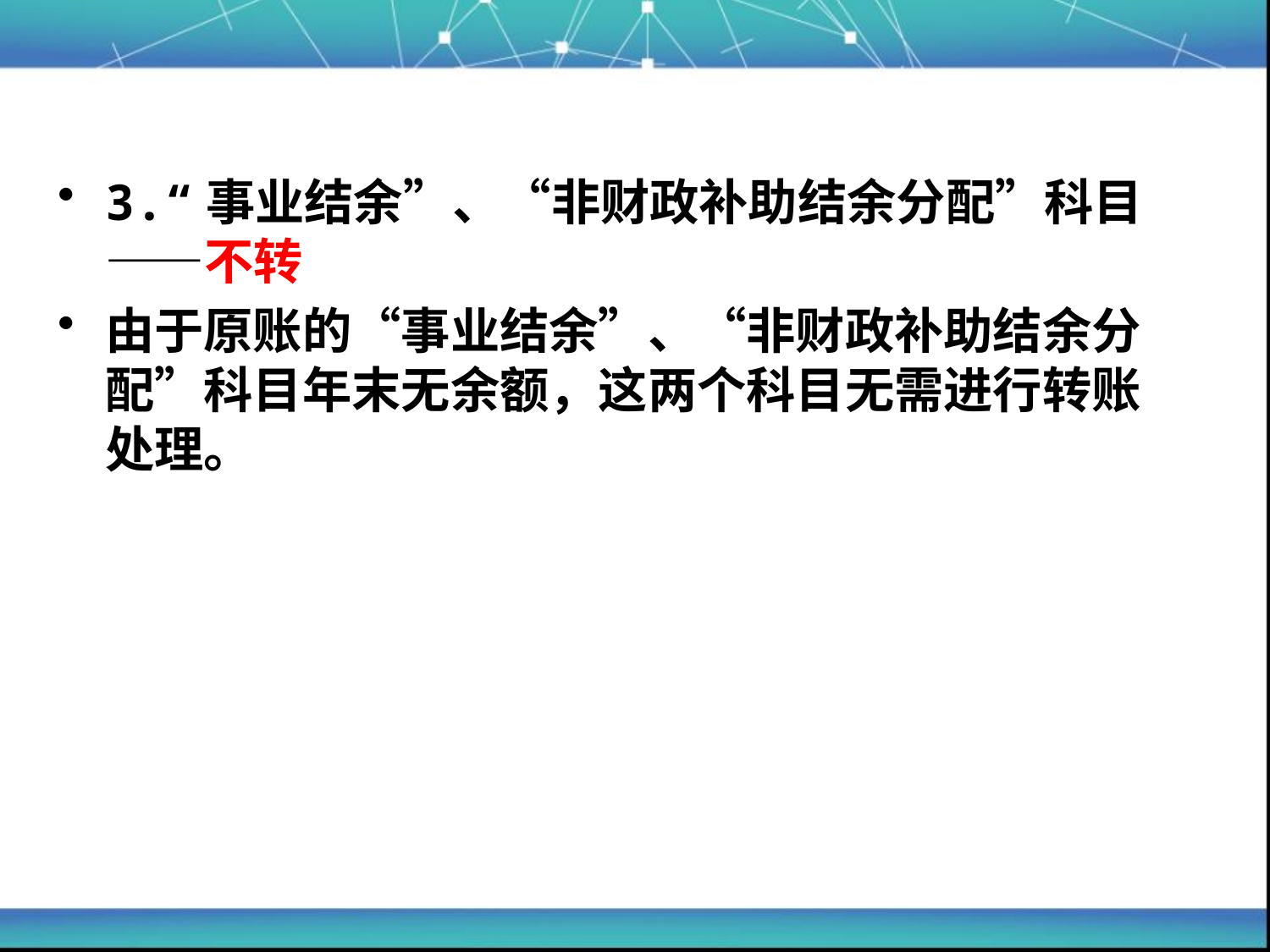

3.“事业结余”、“非财政补助结余分配”科目——不转
由于原账的“事业结余”、“非财政补助结余分配”科目年末无余额，这两个科目无需进行转账处理。